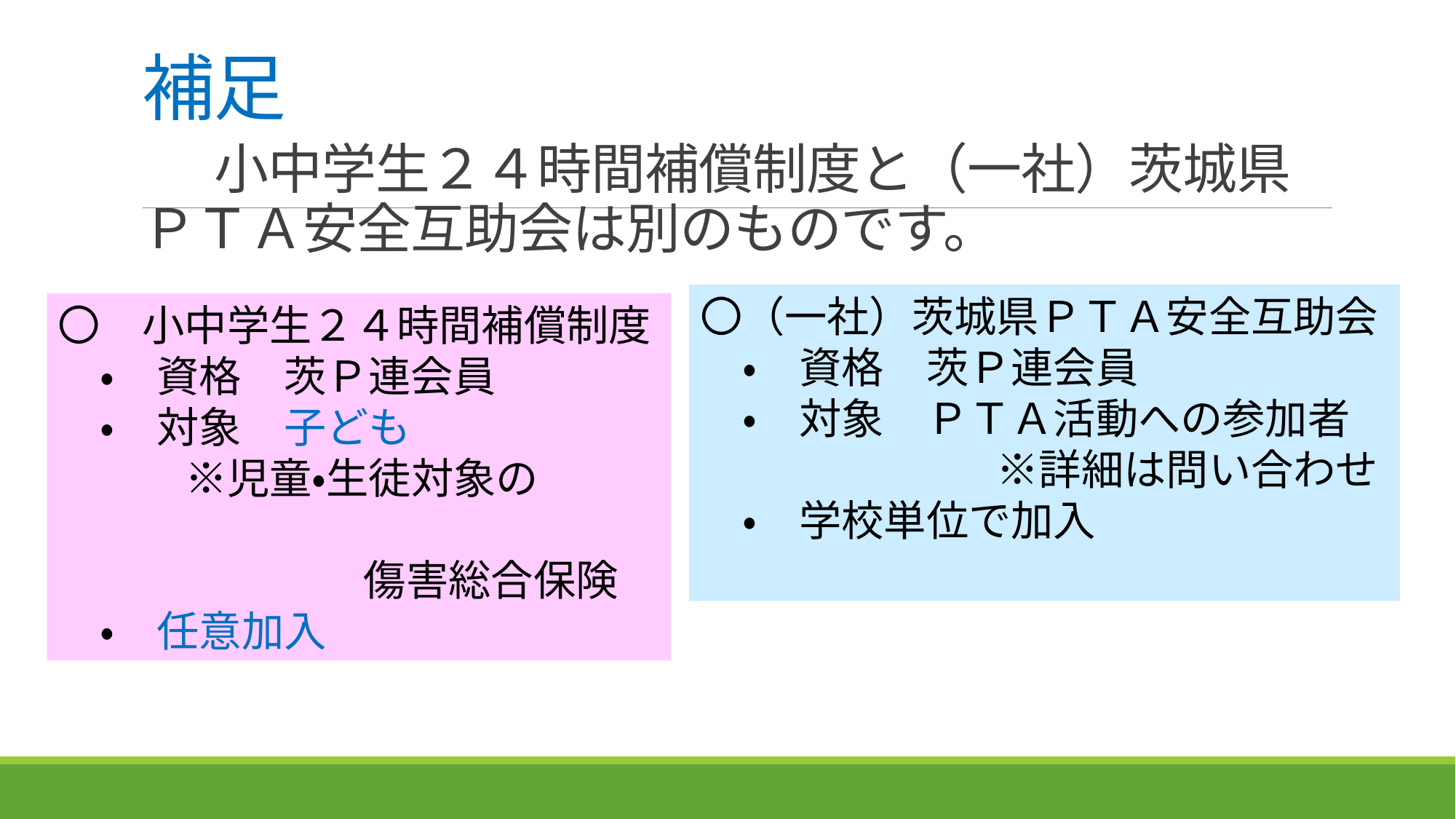

# 補足 　小中学生２４時間補償制度と（一社）茨城県ＰＴＡ安全互助会は別のものです。
〇（一社）茨城県ＰＴＡ安全互助会
　・　資格　茨Ｐ連会員
　・　対象　ＰＴＡ活動への参加者
　　　　　　　※詳細は問い合わせ
　・　学校単位で加入

〇　小中学生２４時間補償制度
　・　資格　茨Ｐ連会員
　・　対象　子ども
　　　※児童・生徒対象の
　　　　　　　 傷害総合保険
　・　任意加入